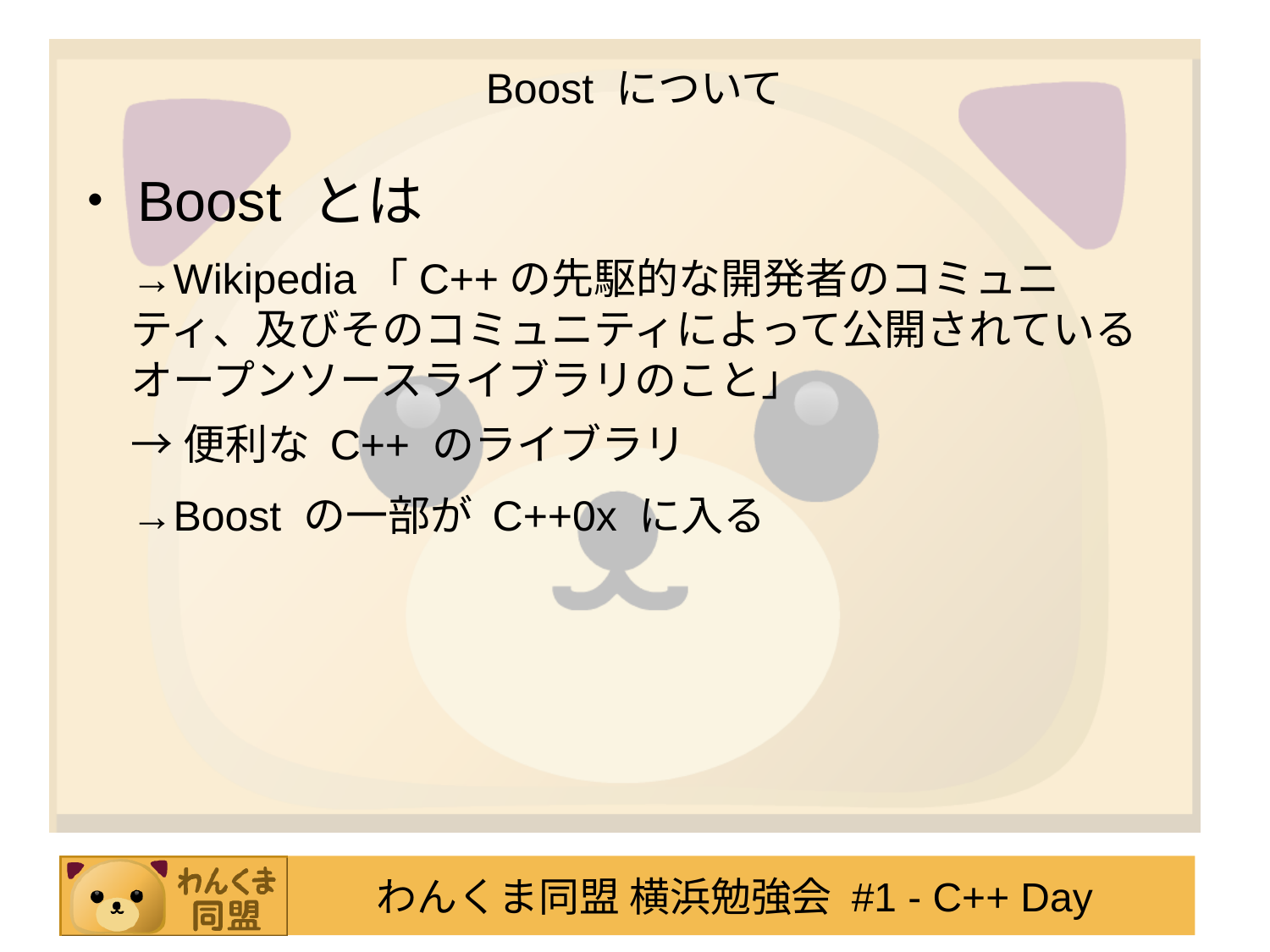

Boost について
・Boost とは
→Wikipedia「C++の先駆的な開発者のコミュニティ、及びそのコミュニティによって公開されているオープンソースライブラリのこと」
→便利な C++ のライブラリ
→Boost の一部が C++0x に入る